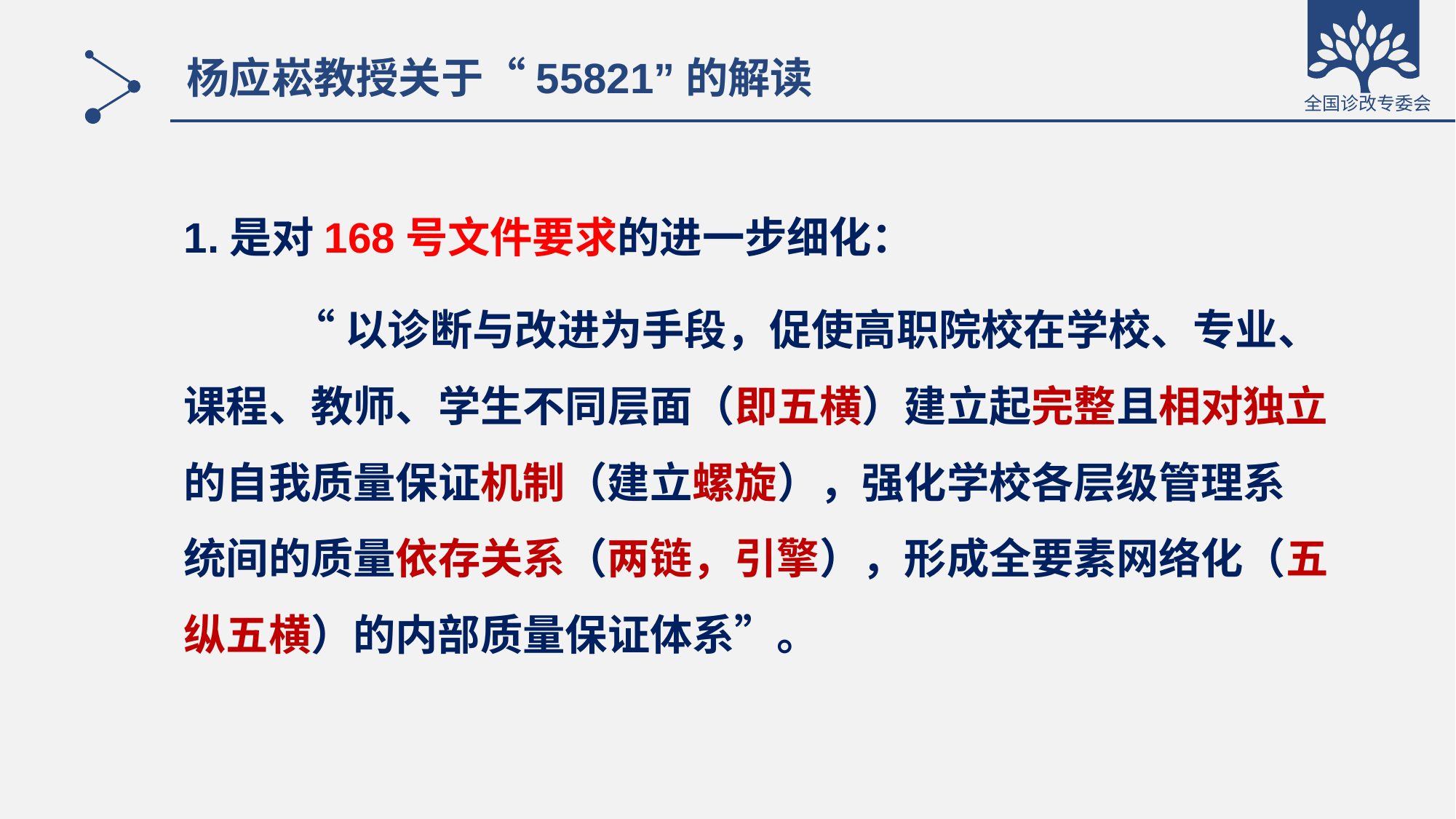

# 杨应崧教授关于“55821”的解读

1.是对168号文件要求的进一步细化：
	“以诊断与改进为手段，促使高职院校在学校、专业、课程、教师、学生不同层面（即五横）建立起完整且相对独立的自我质量保证机制（建立螺旋），强化学校各层级管理系统间的质量依存关系（两链，引擎），形成全要素网络化（五纵五横）的内部质量保证体系”。